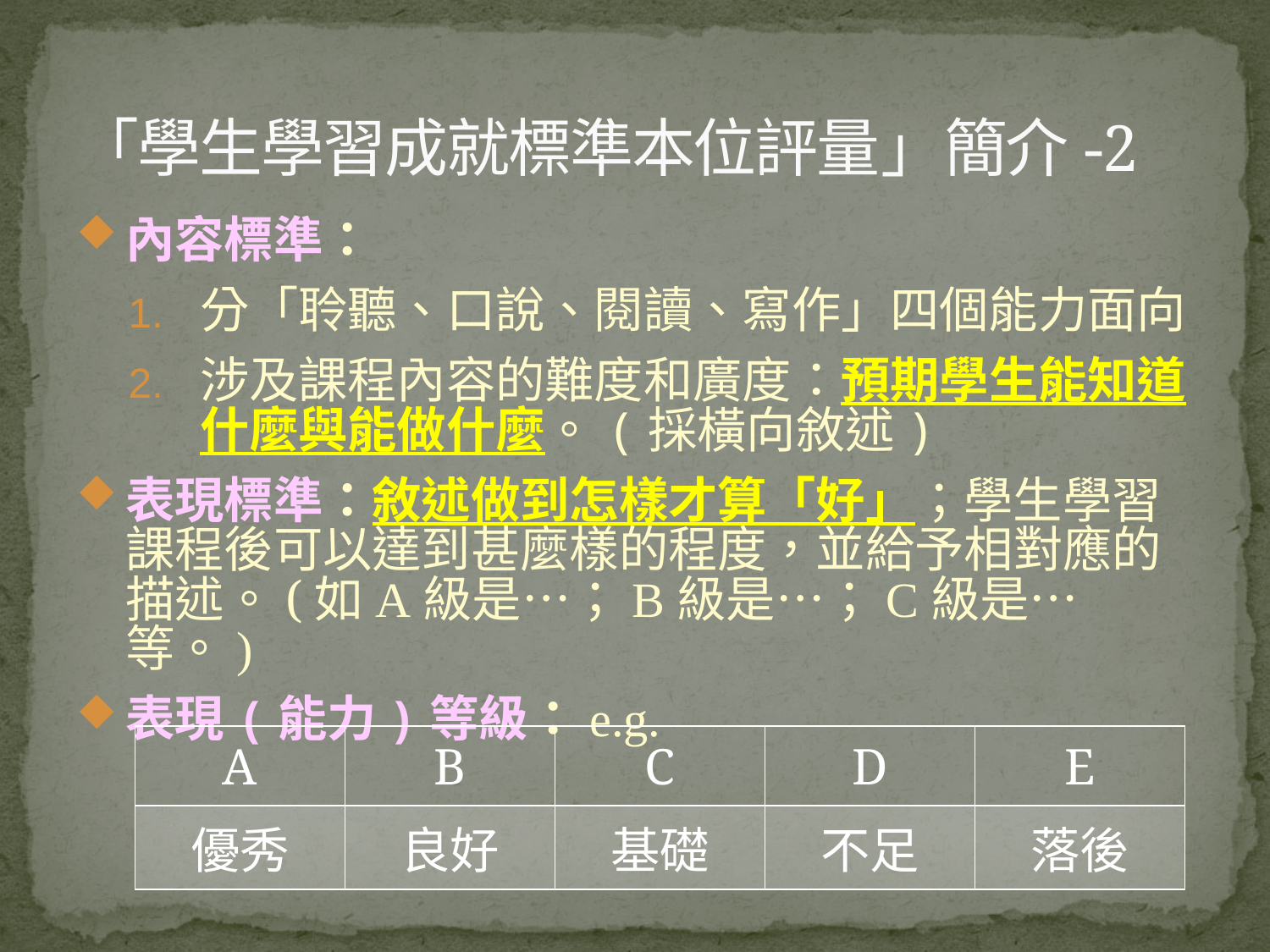

# 「學生學習成就標準本位評量」簡介-2
內容標準：
分「聆聽、口說、閱讀、寫作」四個能力面向
涉及課程內容的難度和廣度：預期學生能知道什麼與能做什麼。(採橫向敘述)
表現標準：敘述做到怎樣才算「好」；學生學習課程後可以達到甚麼樣的程度，並給予相對應的描述。(如A級是…；B級是…；C級是…等。)
表現(能力)等級：e.g.

| A | B | C | D | E |
| --- | --- | --- | --- | --- |
| 優秀 | 良好 | 基礎 | 不足 | 落後 |